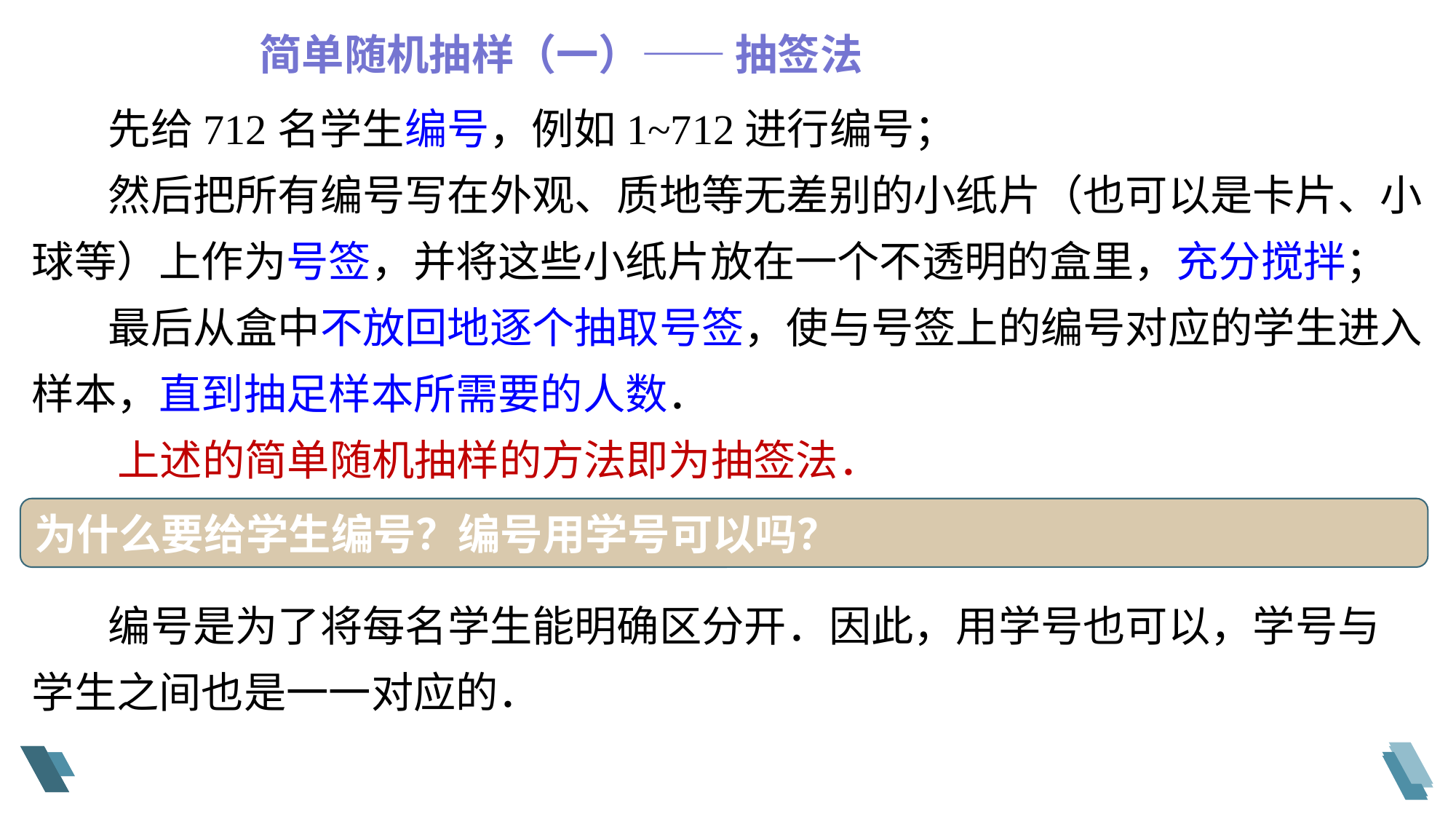

简单随机抽样（一）—— 抽签法
       先给712名学生编号，例如1~712进行编号；
       然后把所有编号写在外观、质地等无差别的小纸片（也可以是卡片、小
球等）上作为号签，并将这些小纸片放在一个不透明的盒里，充分搅拌；
       最后从盒中不放回地逐个抽取号签，使与号签上的编号对应的学生进入
样本，直到抽足样本所需要的人数．
        上述的简单随机抽样的方法即为抽签法．
为什么要给学生编号？编号用学号可以吗？
       编号是为了将每名学生能明确区分开．因此，用学号也可以，学号与学生之间也是一一对应的．